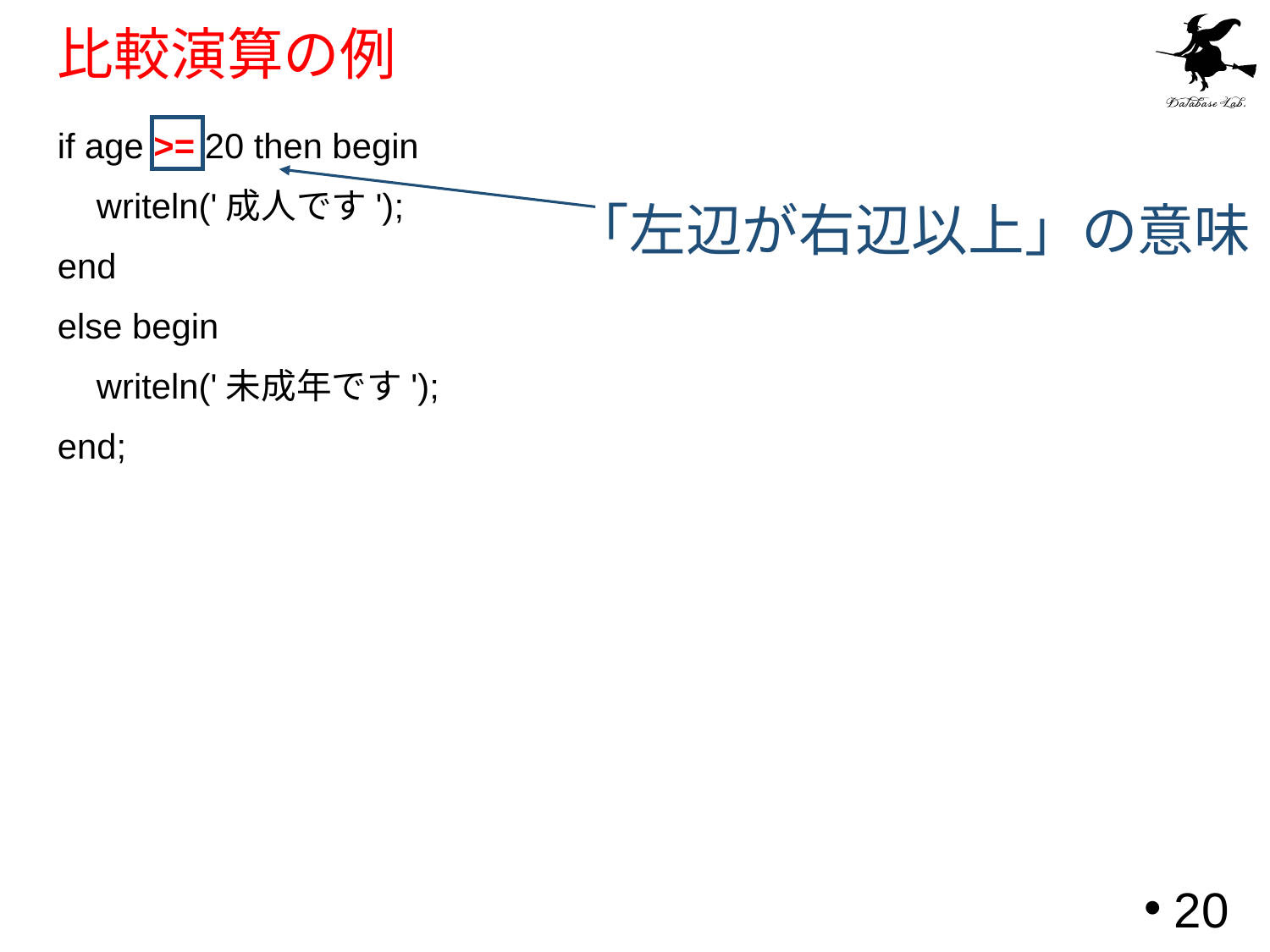

# 比較演算の例
if age >= 20 then begin
    writeln('成人です');
end
else begin
    writeln('未成年です');
end;

「左辺が右辺以上」の意味
20